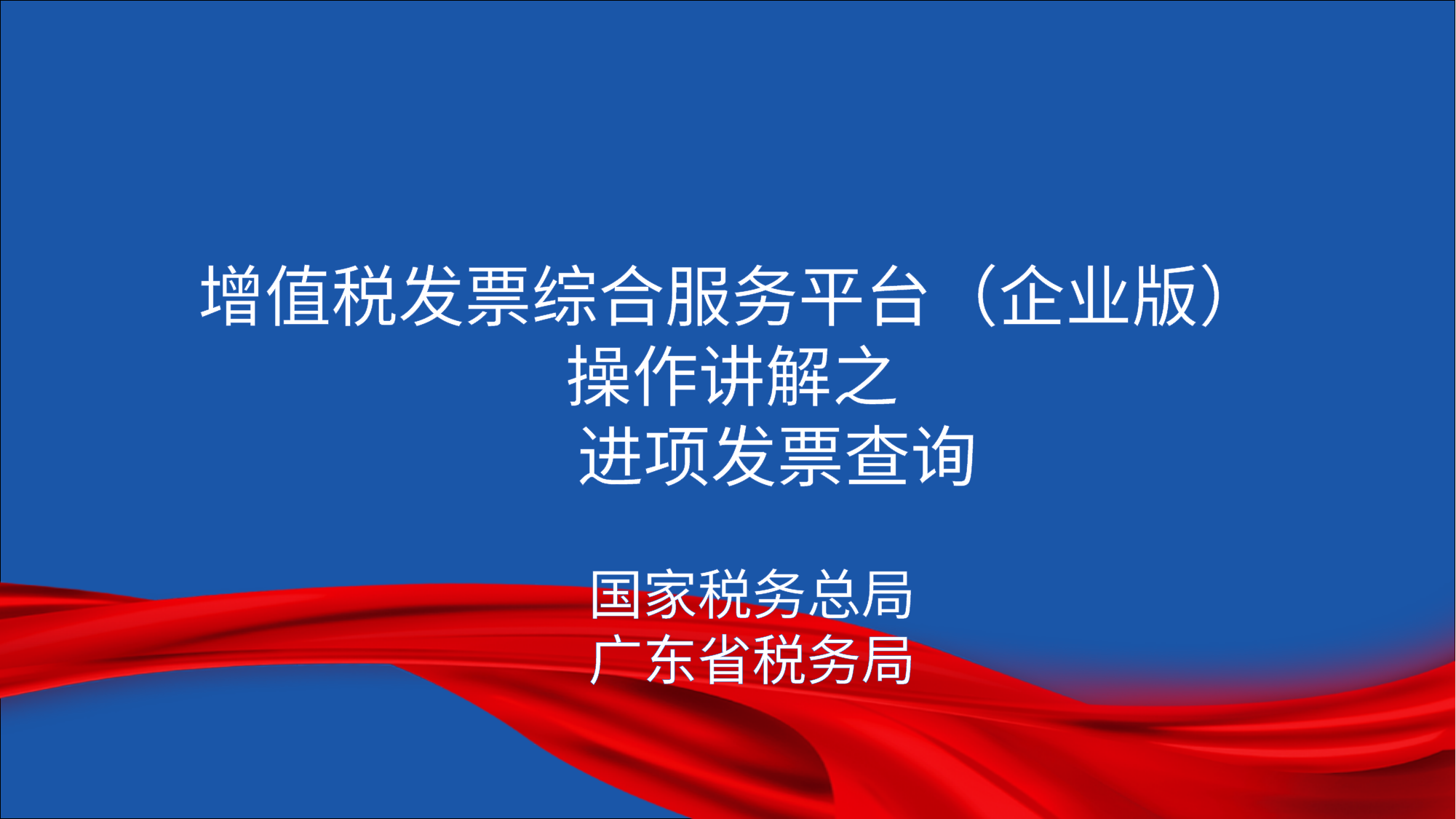

增值税发票综合服务平台（企业版）操作讲解之
     进项发票查询
国家税务总局广东省税务局